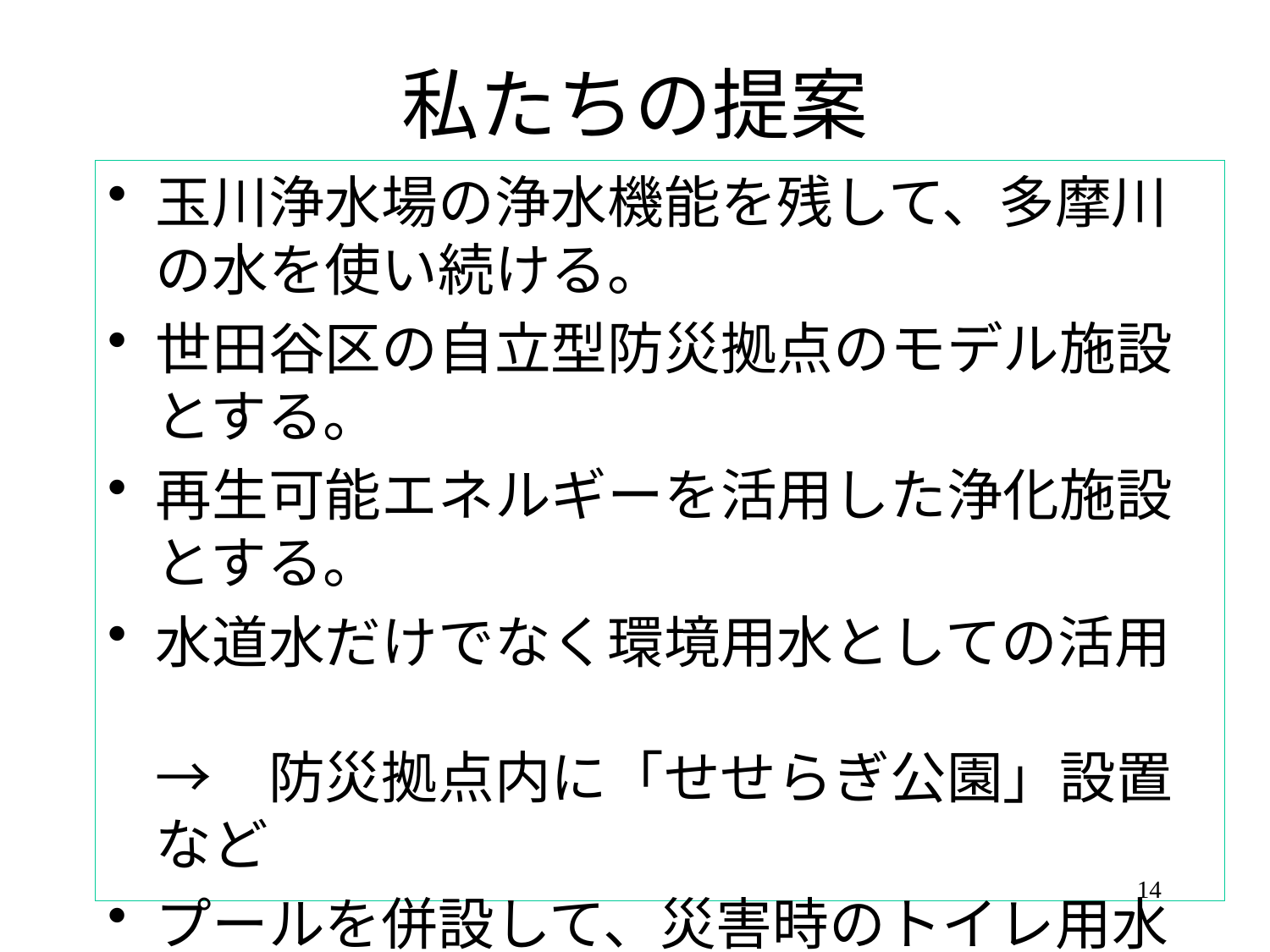

# 私たちの提案
玉川浄水場の浄水機能を残して、多摩川の水を使い続ける。
世田谷区の自立型防災拠点のモデル施設とする。
再生可能エネルギーを活用した浄化施設とする。
水道水だけでなく環境用水としての活用　　
→　防災拠点内に「せせらぎ公園」設置など
プールを併設して、災害時のトイレ用水に利用する。

14